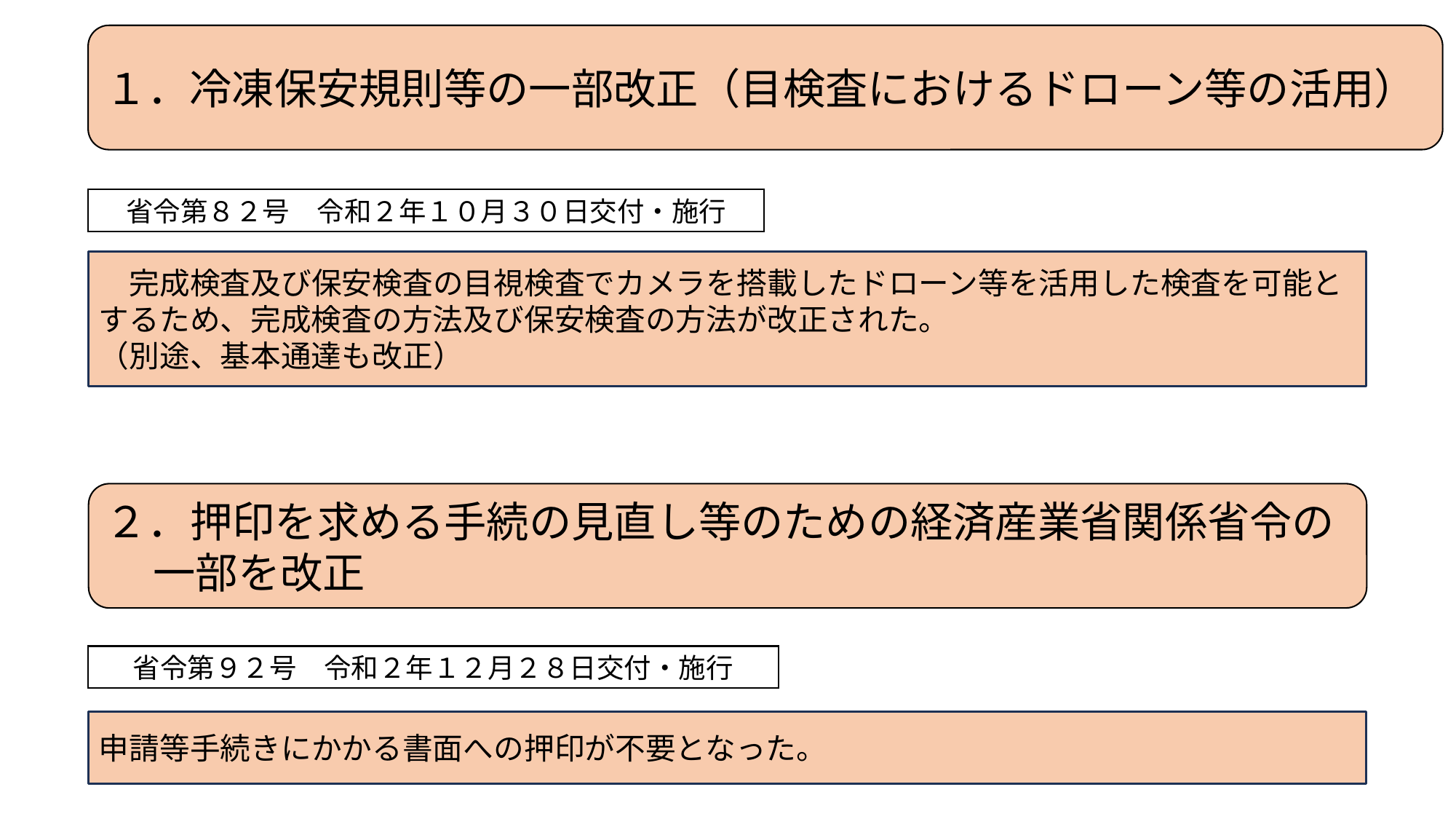

１．冷凍保安規則等の一部改正（目検査におけるドローン等の活用）
省令第８２号　令和２年１０月３０日交付・施行
　完成検査及び保安検査の目視検査でカメラを搭載したドローン等を活用した検査を可能とするため、完成検査の方法及び保安検査の方法が改正された。
（別途、基本通達も改正）
２．押印を求める手続の見直し等のための経済産業省関係省令の
    一部を改正
省令第９２号　令和２年１２月２８日交付・施行
申請等手続きにかかる書面への押印が不要となった。